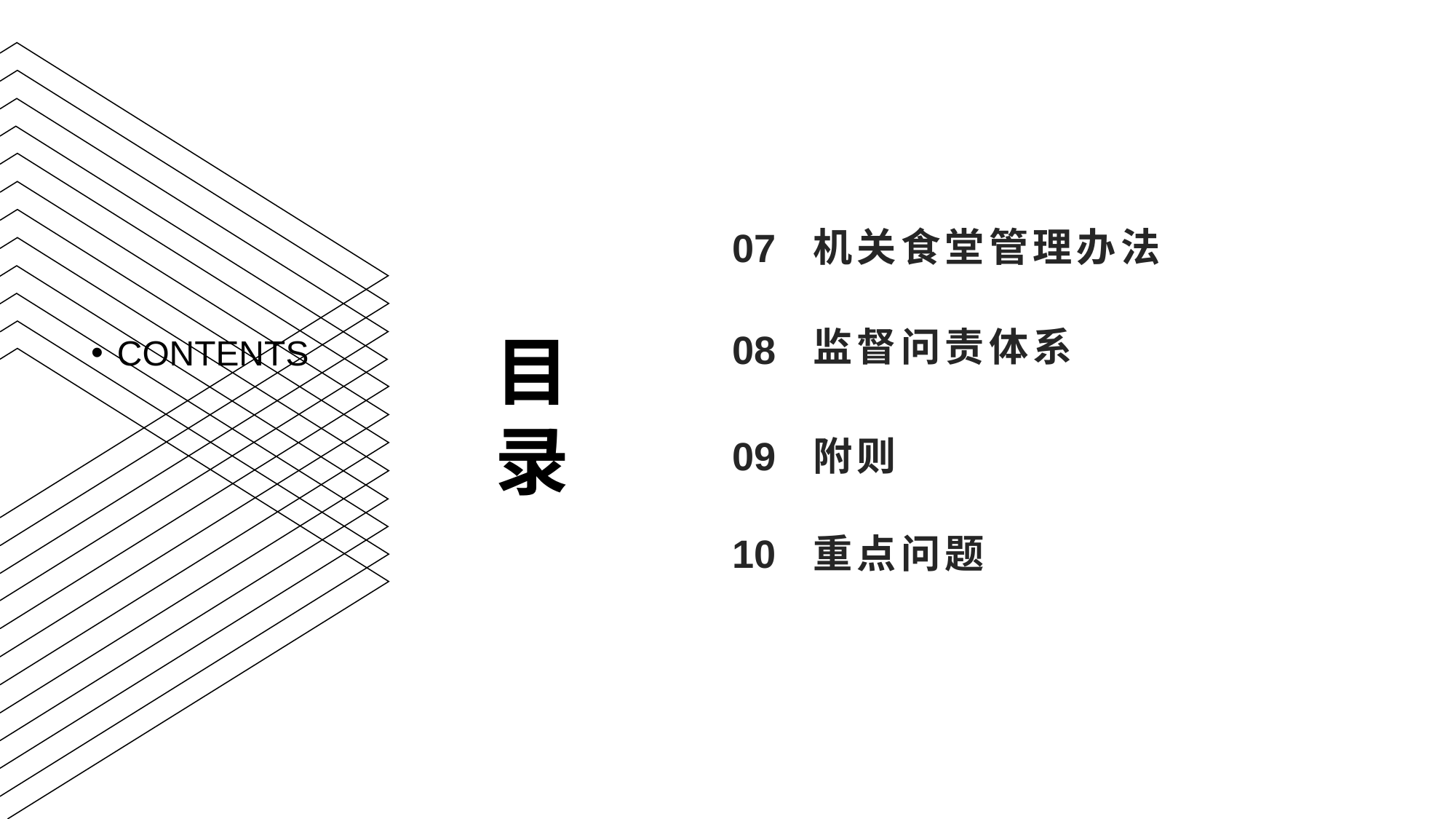

07
机关食堂管理办法
# 目录
监督问责体系
CONTENTS
08
09
附则
10
重点问题